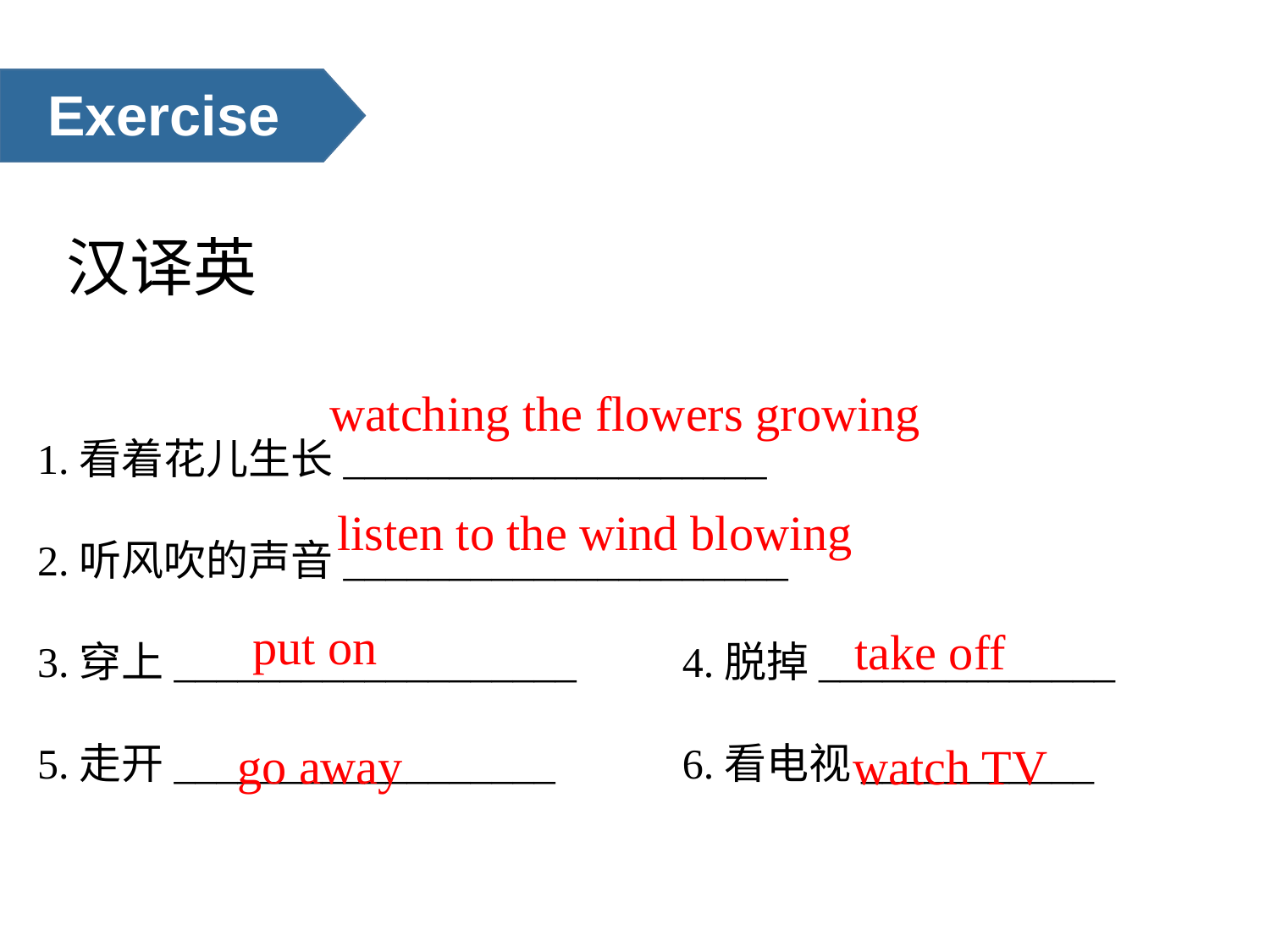

Exercise
汉译英
1.看着花儿生长____________________
2.听风吹的声音_____________________
3.穿上___________________          4.脱掉______________
5.走开__________________            6.看电视___________
watching the flowers growing
listen to the wind blowing
put on
take off
go away
watch TV